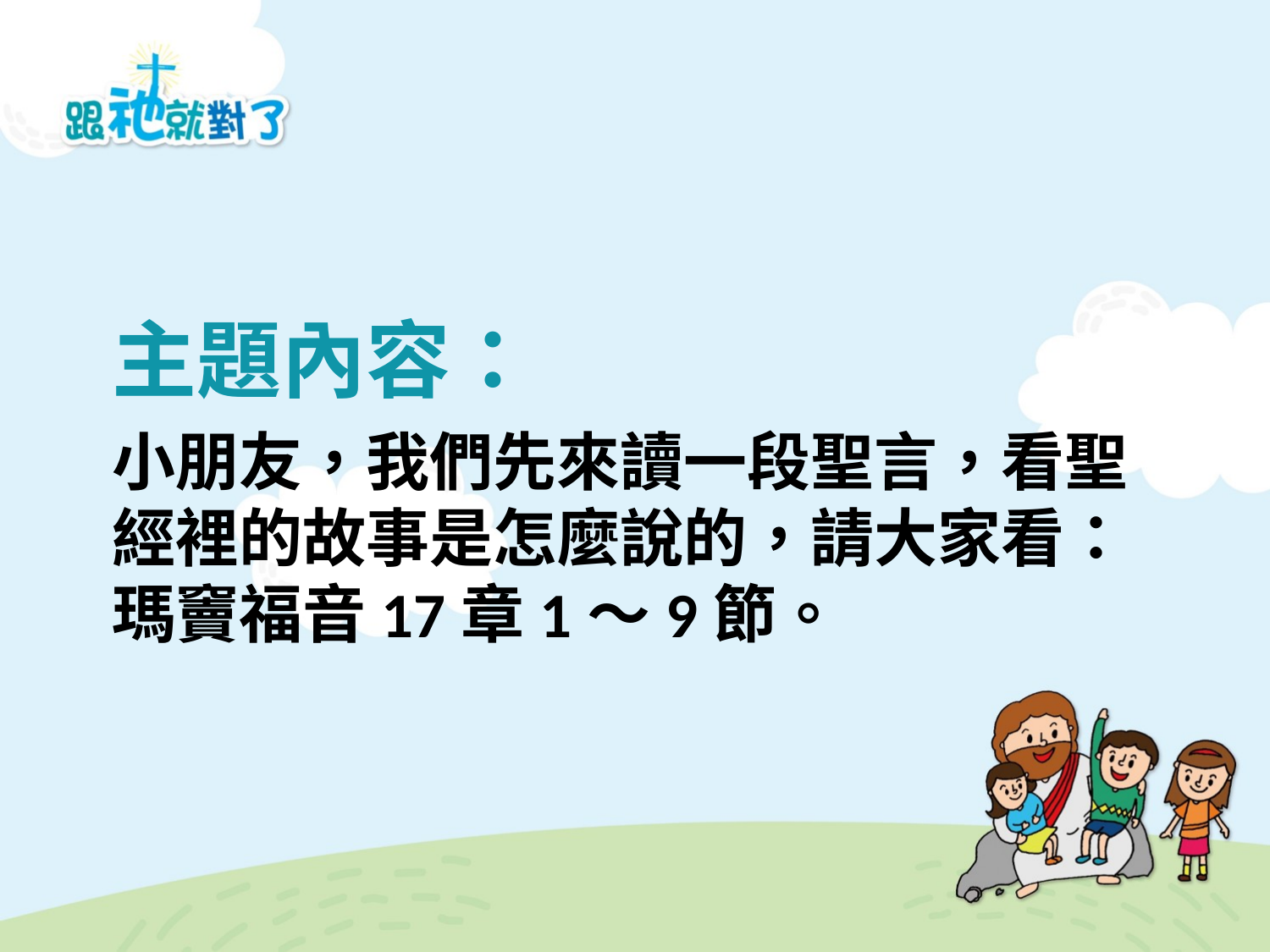

主題內容：
小朋友，我們先來讀一段聖言，看聖經裡的故事是怎麼說的，請大家看：瑪竇福音17章1～9節。